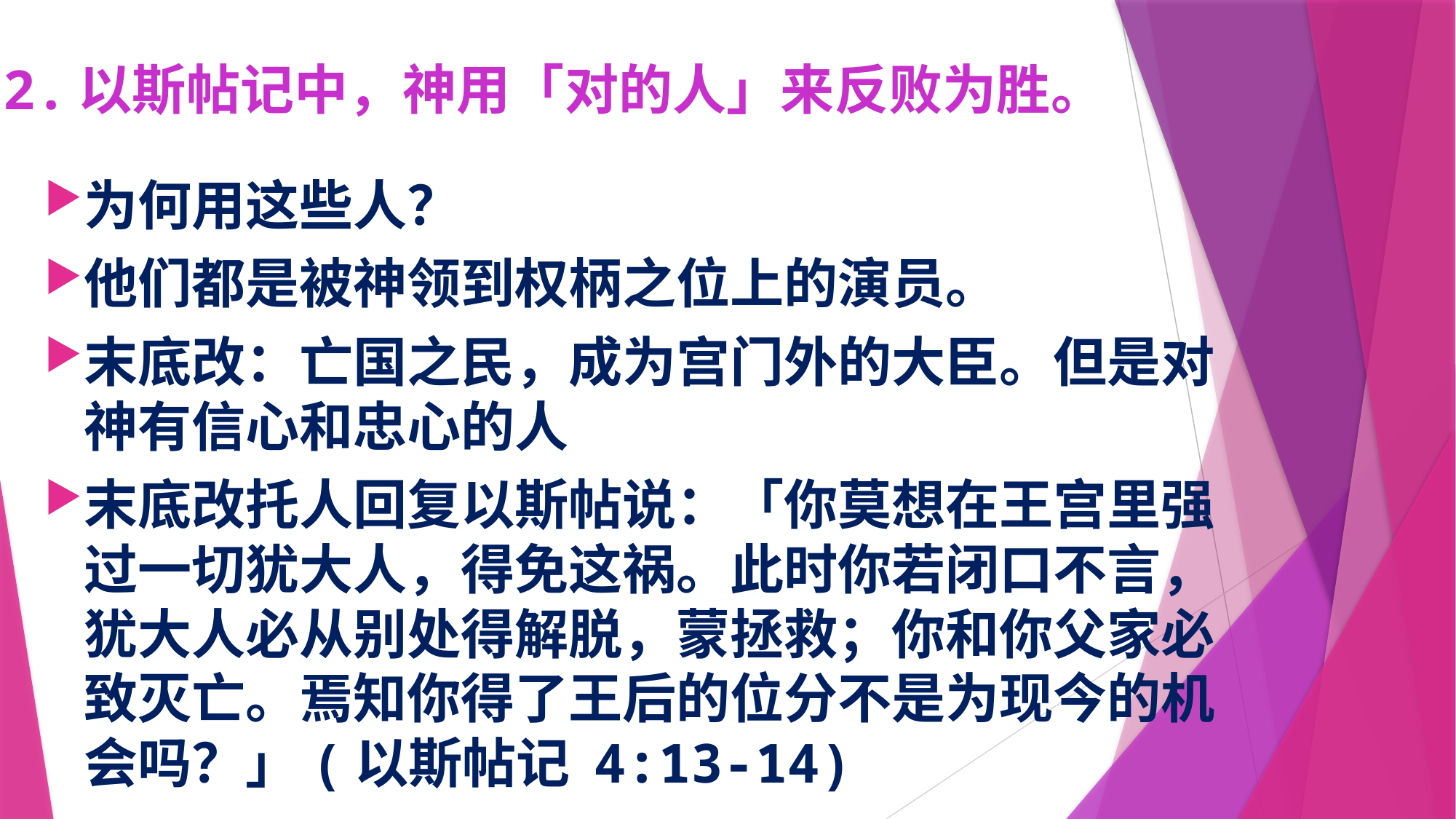

# 2.以斯帖记中，神用「对的人」来反败为胜。
为何用这些人？
他们都是被神领到权柄之位上的演员。
末底改：亡国之民，成为宫门外的大臣。但是对神有信心和忠心的人
末底改托人回复以斯帖说：「你莫想在王宫里强过一切犹大人，得免这祸。此时你若闭口不言，犹大人必从别处得解脱，蒙拯救；你和你父家必致灭亡。焉知你得了王后的位分不是为现今的机会吗？」(以斯帖记 4:13-14)